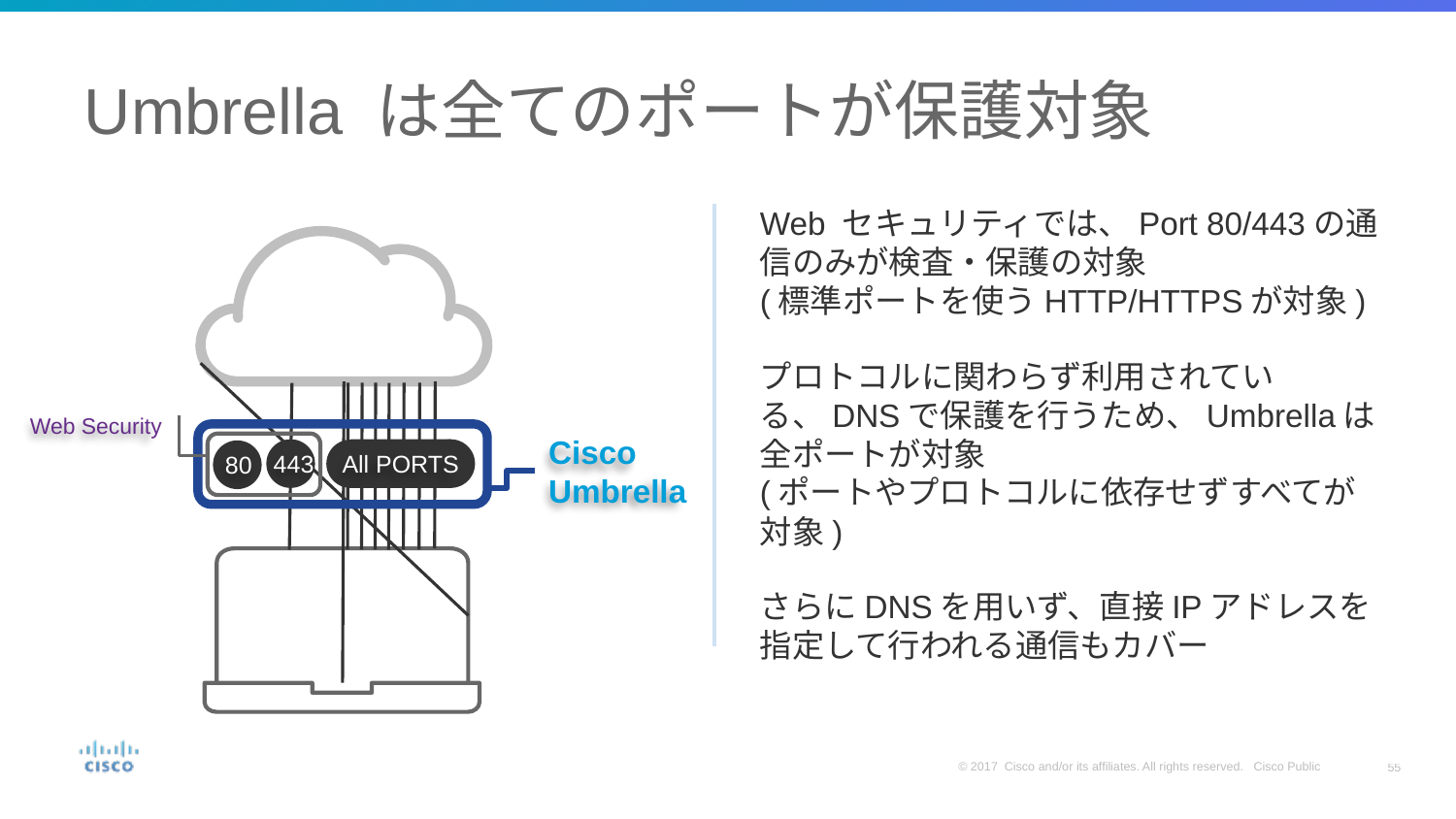

# Umbrella は全てのポートが保護対象
Web セキュリティよりも幅広い防御範囲
Web セキュリティでは、Port 80/443の通信のみが検査・保護の対象
(標準ポートを使うHTTP/HTTPSが対象)
プロトコルに関わらず利用されている、DNSで保護を行うため、Umbrellaは全ポートが対象
(ポートやプロトコルに依存せずすべてが対象)
さらにDNSを用いず、直接IPアドレスを指定して行われる通信もカバー

Web Security

Cisco Umbrella

443
All PORTS
80